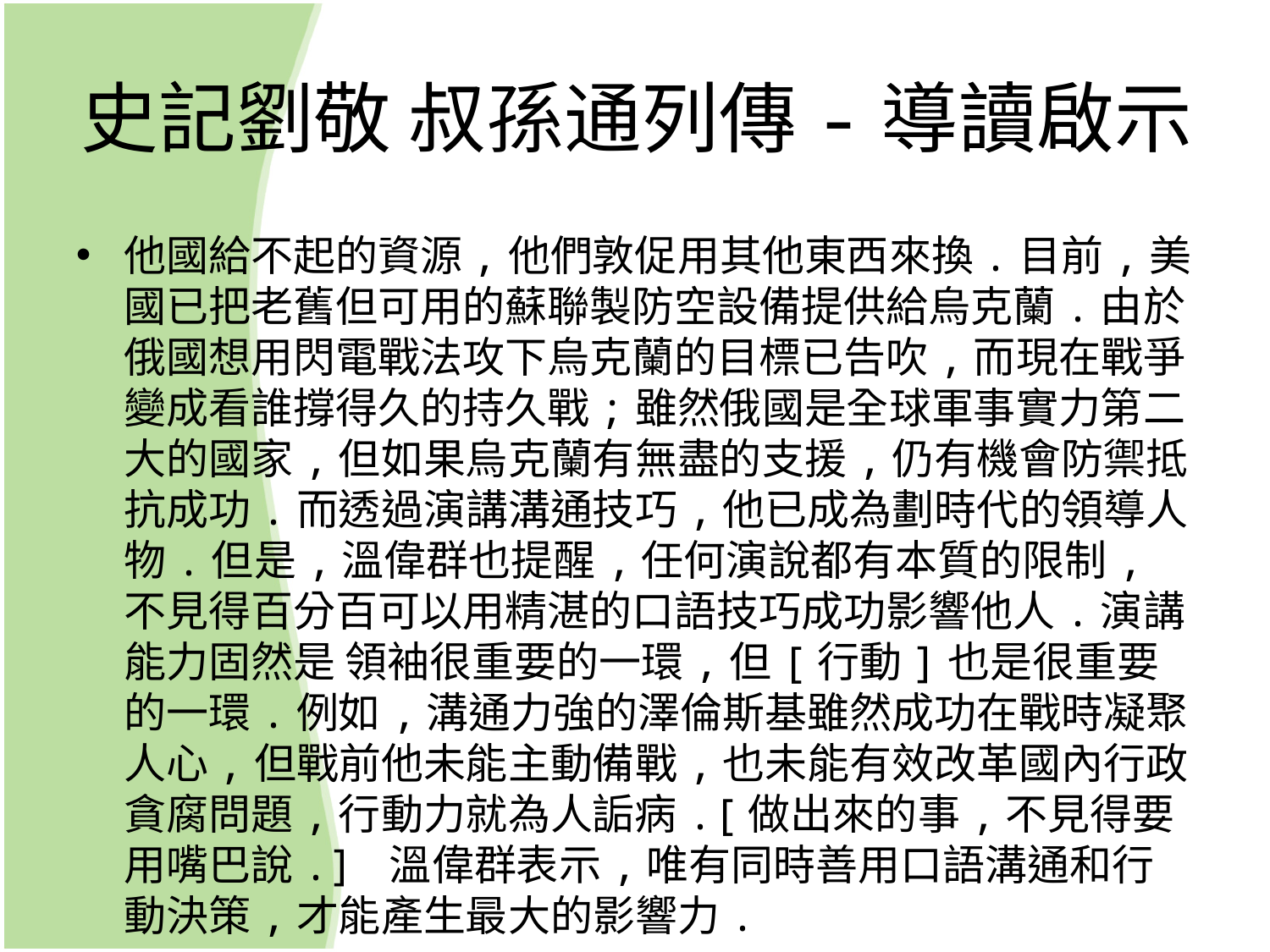

# 史記劉敬 叔孫通列傳-導讀啟示
他國給不起的資源,他們敦促用其他東西來換.目前,美國已把老舊但可用的蘇聯製防空設備提供給烏克蘭.由於俄國想用閃電戰法攻下烏克蘭的目標已告吹,而現在戰爭變成看誰撐得久的持久戰;雖然俄國是全球軍事實力第二大的國家,但如果烏克蘭有無盡的支援,仍有機會防禦抵抗成功.而透過演講溝通技巧,他已成為劃時代的領導人物.但是,溫偉群也提醒,任何演說都有本質的限制,不見得百分百可以用精湛的口語技巧成功影響他人.演講能力固然是 領袖很重要的一環,但[行動]也是很重要的一環.例如,溝通力強的澤倫斯基雖然成功在戰時凝聚人心,但戰前他未能主動備戰,也未能有效改革國內行政貪腐問題,行動力就為人詬病.[做出來的事,不見得要用嘴巴說.] 溫偉群表示,唯有同時善用口語溝通和行動決策,才能產生最大的影響力.